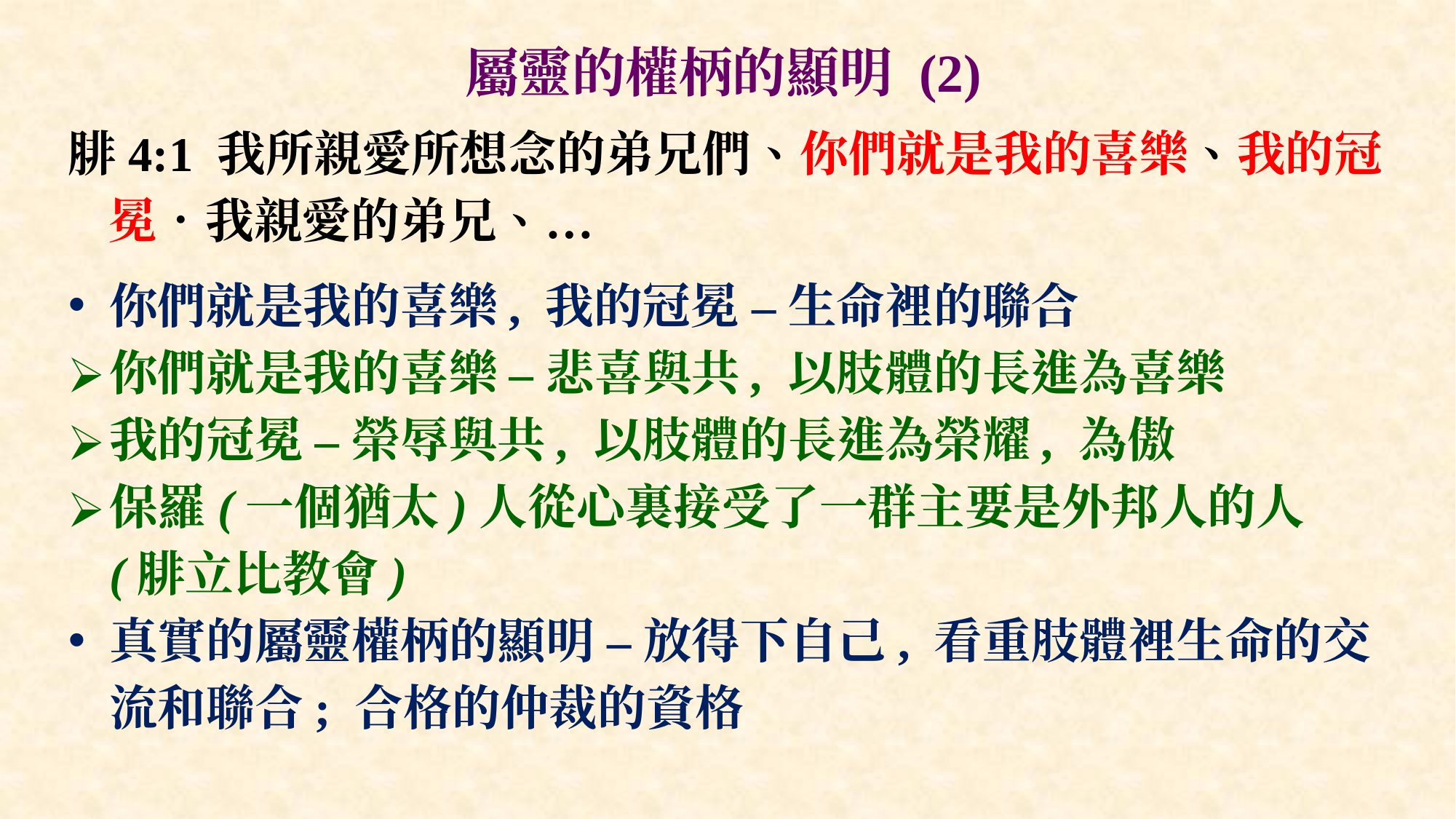

# 屬靈的權柄的顯明 (2)
腓4:1 我所親愛所想念的弟兄們、你們就是我的喜樂、我的冠冕．我親愛的弟兄、…
你們就是我的喜樂, 我的冠冕 – 生命裡的聯合
你們就是我的喜樂 – 悲喜與共, 以肢體的長進為喜樂
我的冠冕 – 榮辱與共, 以肢體的長進為榮耀, 為傲
保羅(一個猶太)人從心裏接受了一群主要是外邦人的人 (腓立比教會)
真實的屬靈權柄的顯明 – 放得下自己, 看重肢體裡生命的交流和聯合; 合格的仲裁的資格